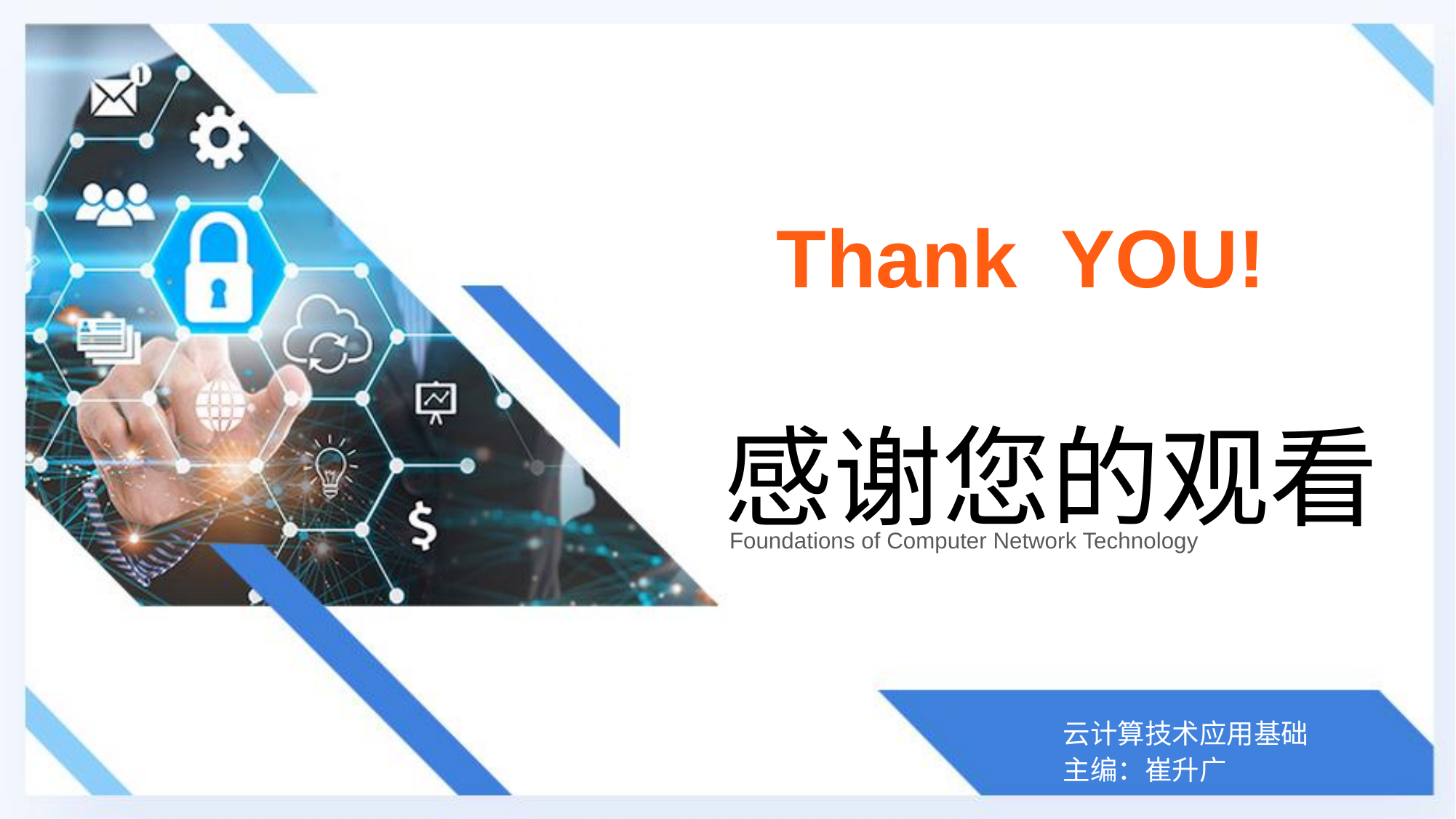

Thank  YOU!
感谢您的观看
Foundations of Computer Network Technology
云计算技术应用基础
主编：崔升广